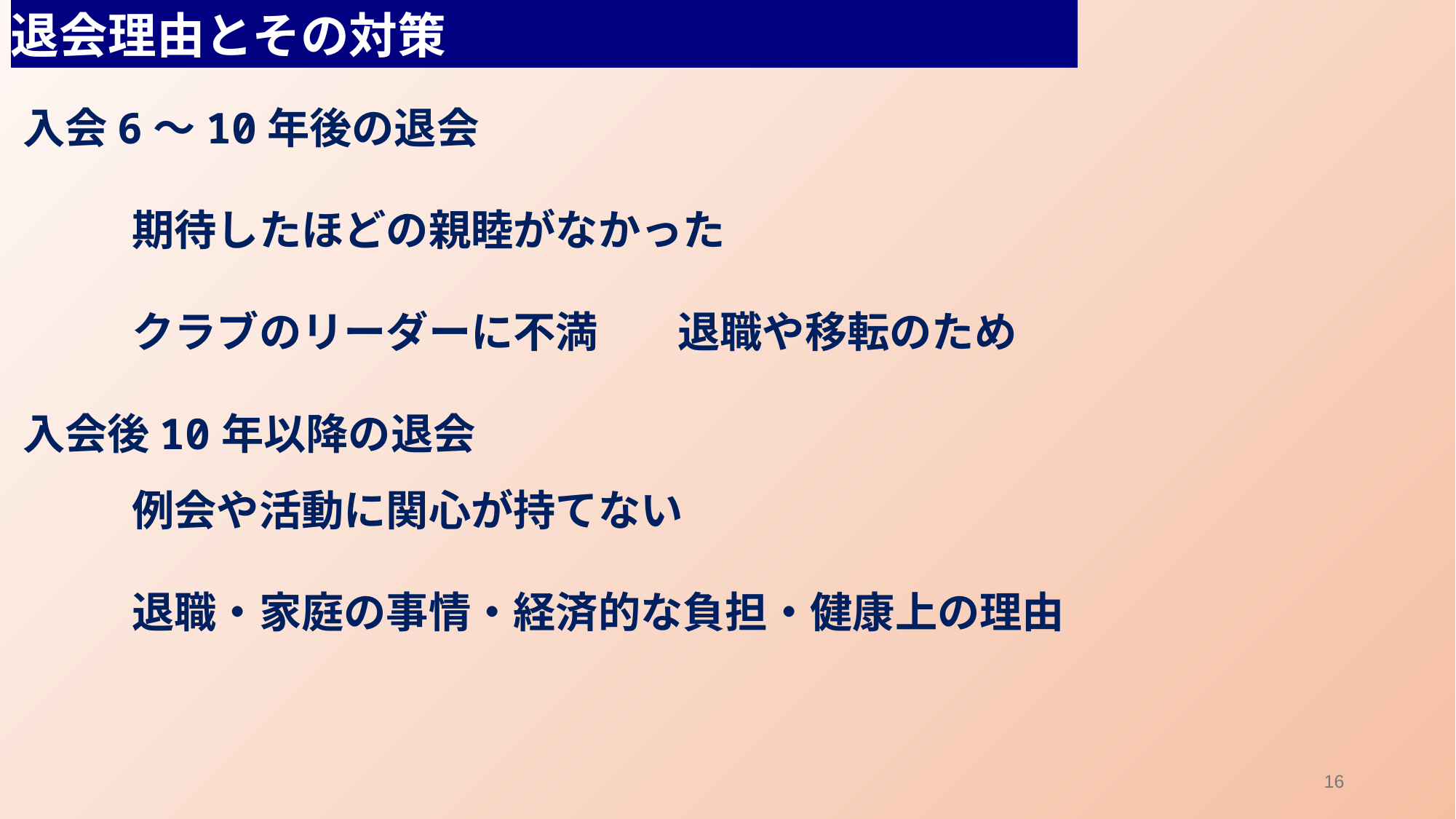

退会理由とその対策
入会6～10年後の退会

	期待したほどの親睦がなかった

　	クラブのリーダーに不満	退職や移転のため

入会後10年以降の退会

	例会や活動に関心が持てない

　	退職・家庭の事情・経済的な負担・健康上の理由

16